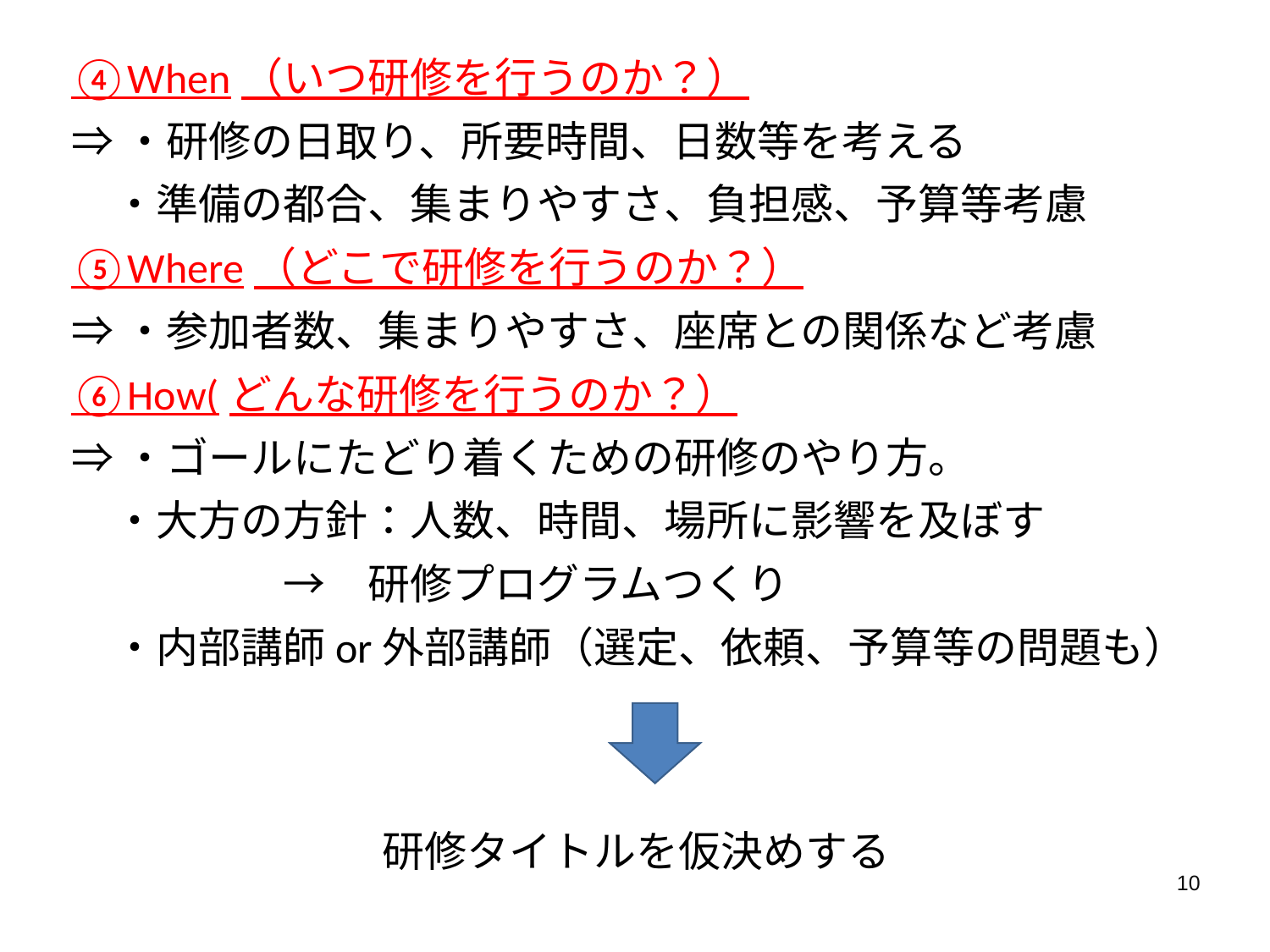

④When（いつ研修を行うのか？）
⇒・研修の日取り、所要時間、日数等を考える
　・準備の都合、集まりやすさ、負担感、予算等考慮
⑤Where（どこで研修を行うのか？）
⇒・参加者数、集まりやすさ、座席との関係など考慮
⑥How(どんな研修を行うのか？）
⇒・ゴールにたどり着くための研修のやり方。
　・大方の方針：人数、時間、場所に影響を及ぼす
　　　　　→　研修プログラムつくり
　・内部講師or外部講師（選定、依頼、予算等の問題も）

研修タイトルを仮決めする
10